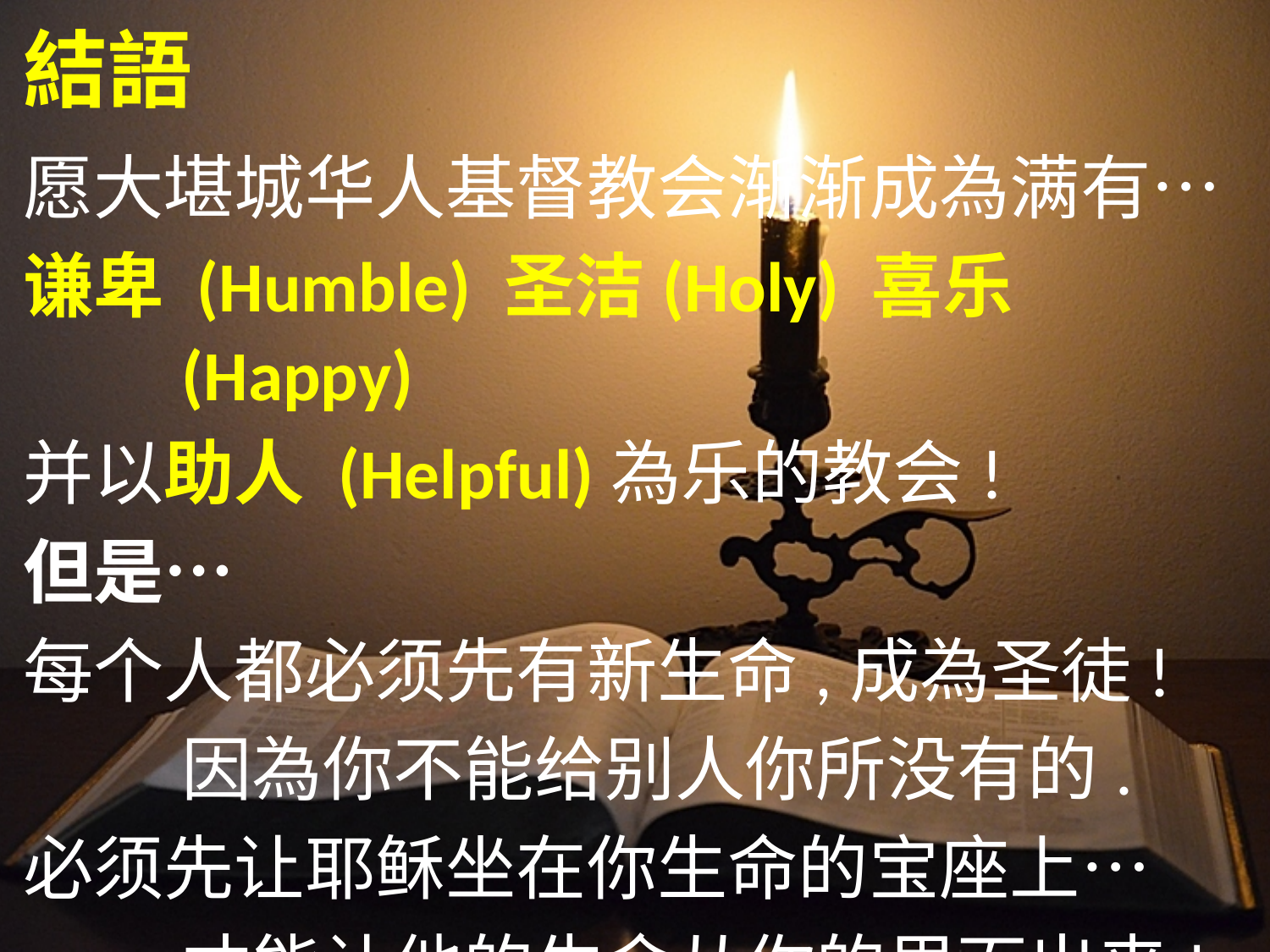

結語
愿大堪城华人基督教会渐渐成為满有…
谦卑 (Humble) 圣洁(Holy) 喜乐(Happy)
并以助人 (Helpful)為乐的教会!
但是…
每个人都必须先有新生命,成為圣徒!
	因為你不能给别人你所没有的.
必须先让耶稣坐在你生命的宝座上…
	才能让他的生命从你的里面出来!